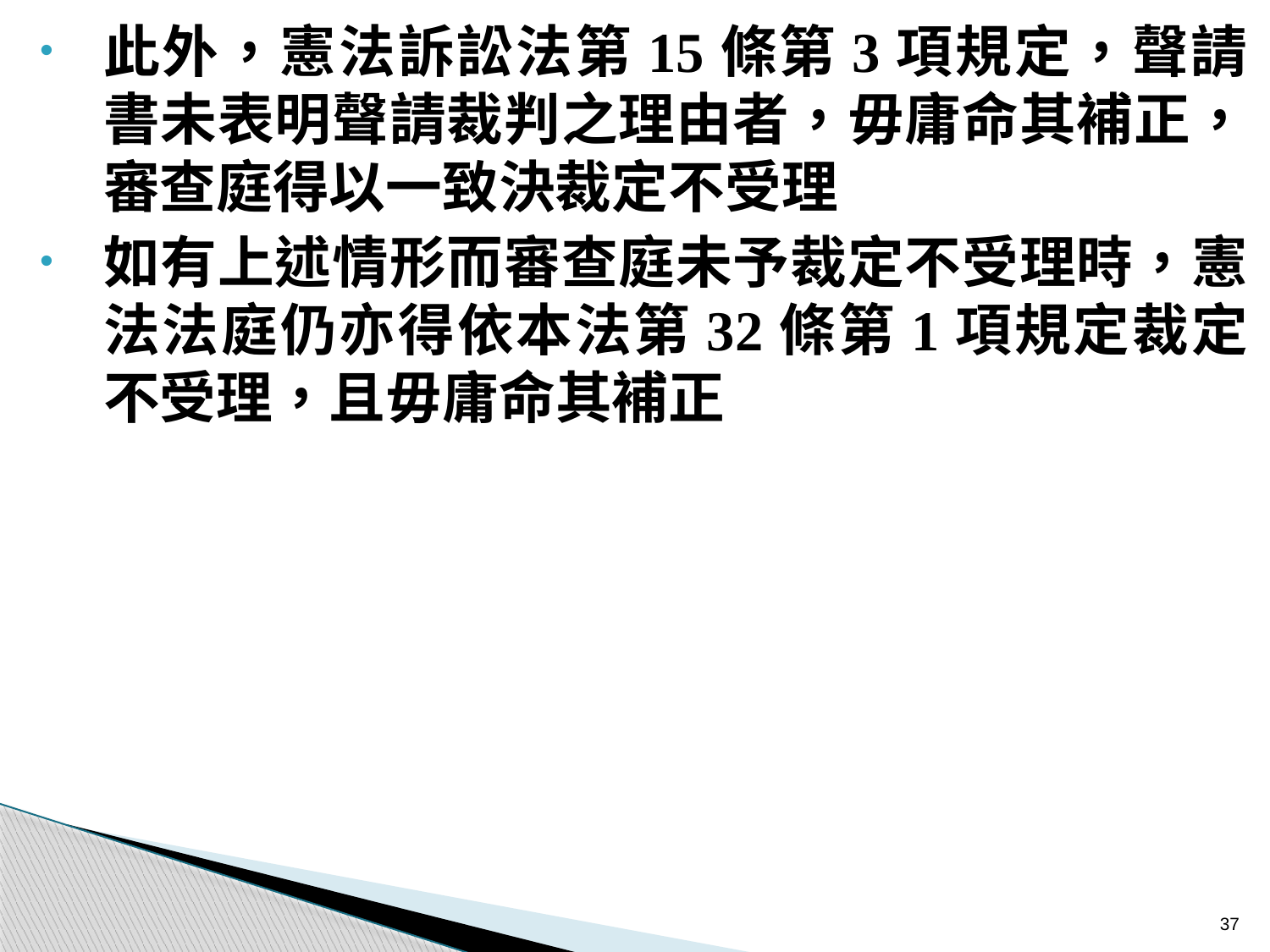

此外，憲法訴訟法第15條第3項規定，聲請書未表明聲請裁判之理由者，毋庸命其補正，審查庭得以一致決裁定不受理
如有上述情形而審查庭未予裁定不受理時，憲法法庭仍亦得依本法第32條第1項規定裁定不受理，且毋庸命其補正
37